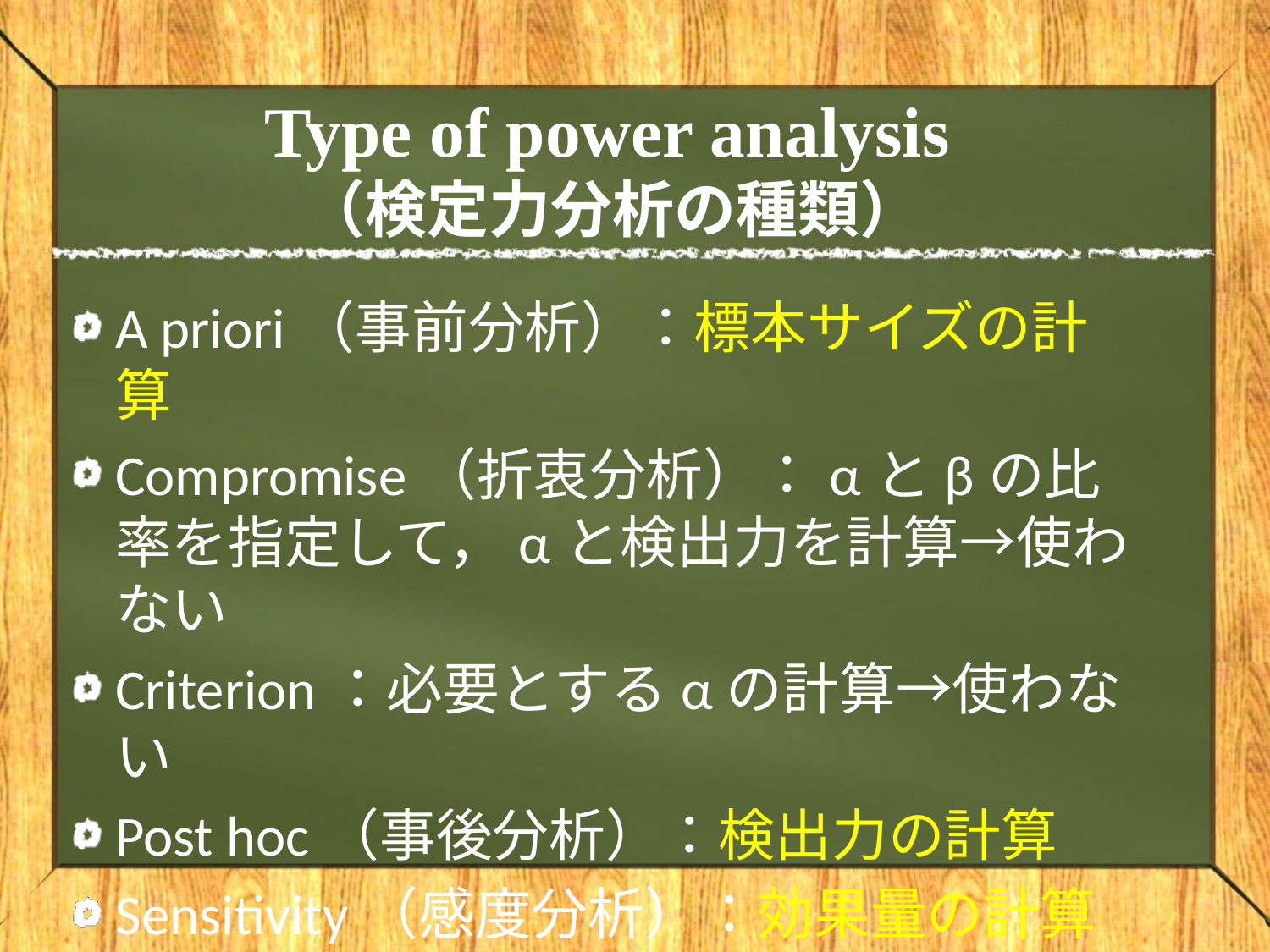

# Type of power analysis （検定力分析の種類）
A priori（事前分析）：標本サイズの計算
Compromise（折衷分析）：αとβの比率を指定して，αと検出力を計算→使わない
Criterion：必要とするαの計算→使わない
Post hoc（事後分析）：検出力の計算
Sensitivity（感度分析）：効果量の計算